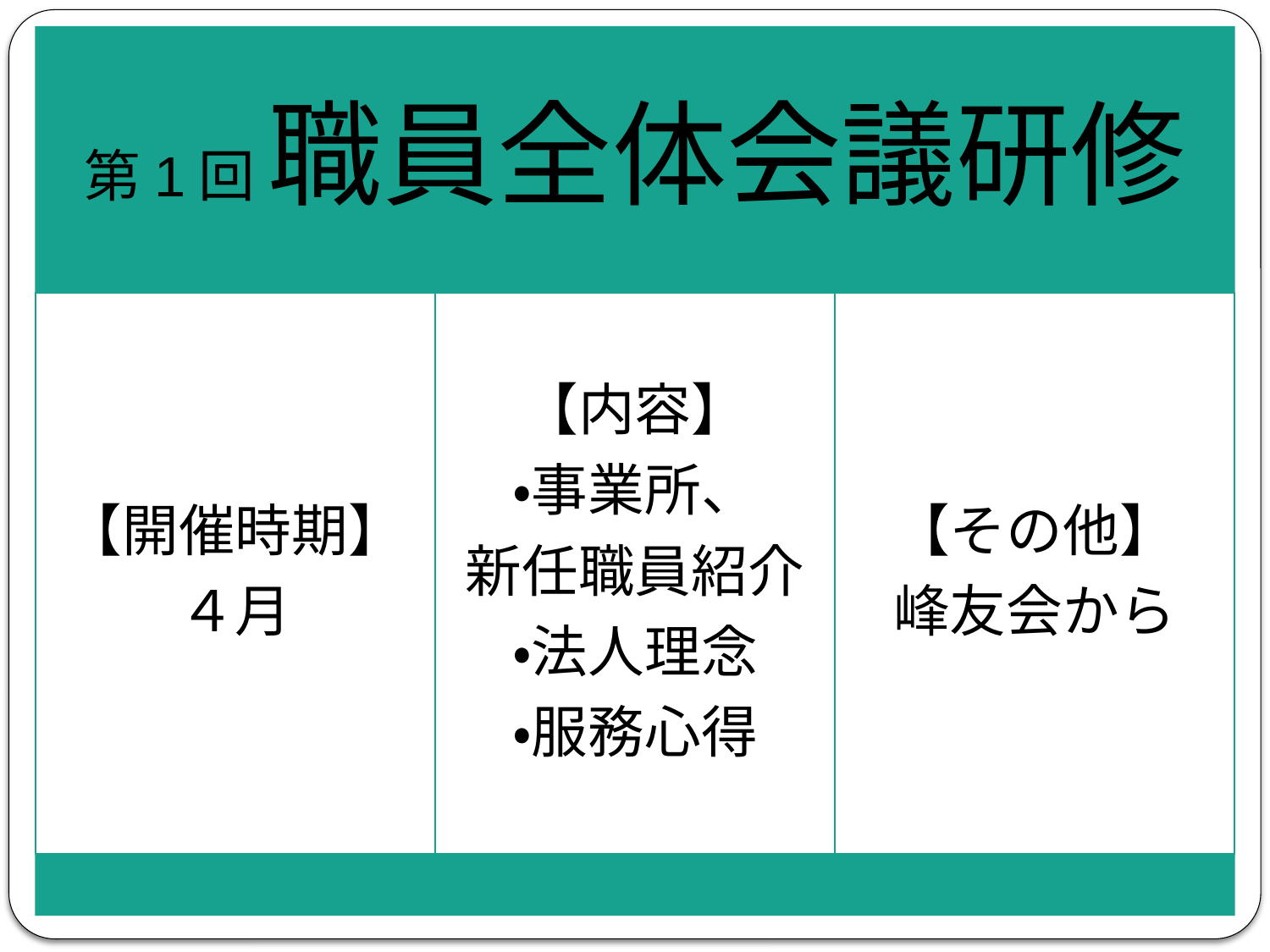

第1回 職員全体会議研修
【開催時期】
４月
【内容】
・事業所、
新任職員紹介
・法人理念
・服務心得
【その他】
峰友会から